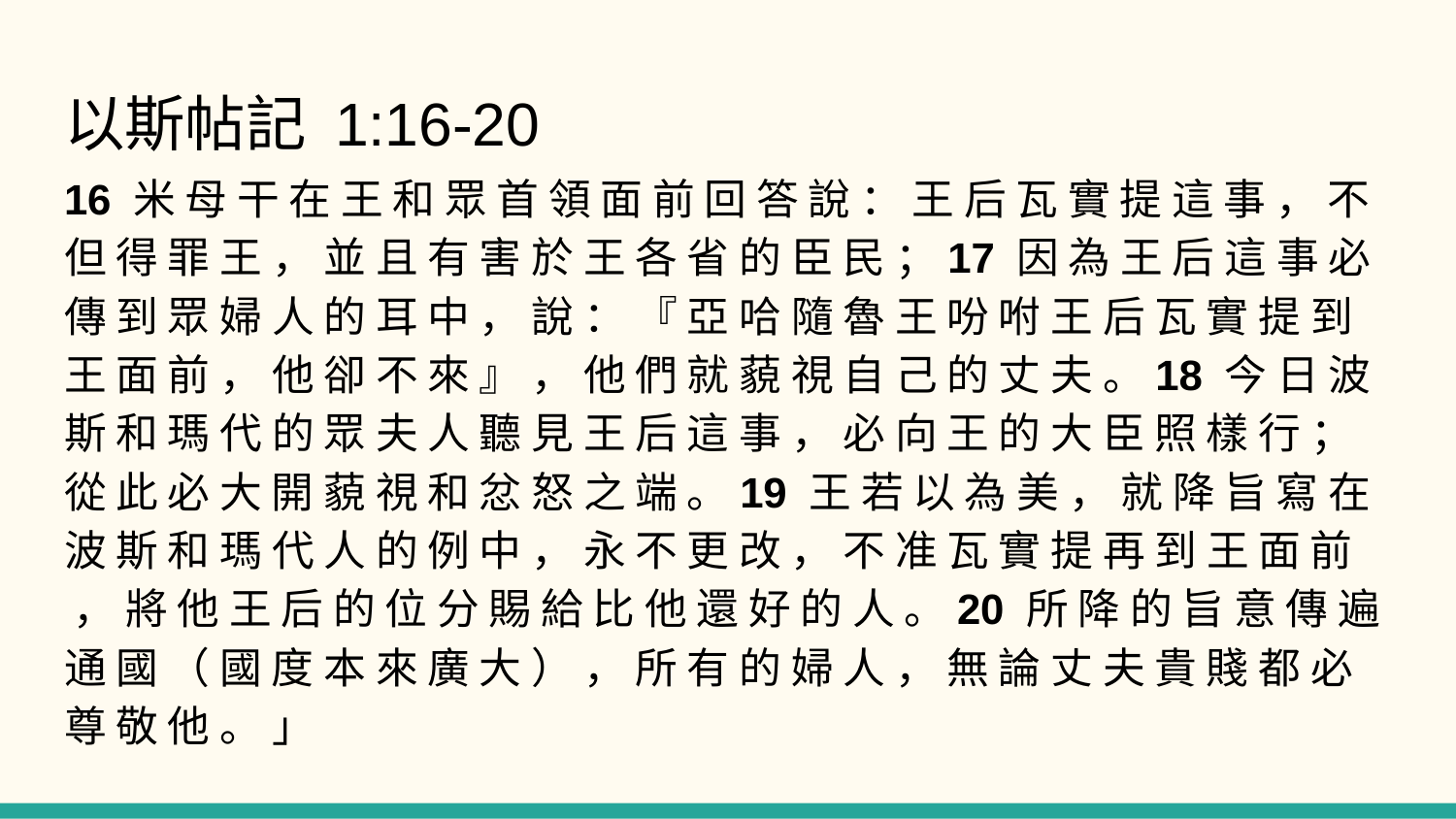

# 以斯帖記 1:16-20
16 米 母 干 在 王 和 眾 首 領 面 前 回 答 說 ： 王 后 瓦 實 提 這 事 ， 不 但 得 罪 王 ， 並 且 有 害 於 王 各 省 的 臣 民 ；17 因 為 王 后 這 事 必 傳 到 眾 婦 人 的 耳 中 ， 說 ： 『 亞 哈 隨 魯 王 吩 咐 王 后 瓦 實 提 到 王 面 前 ， 他 卻 不 來 』 ， 他 們 就 藐 視 自 己 的 丈 夫 。18 今 日 波 斯 和 瑪 代 的 眾 夫 人 聽 見 王 后 這 事 ， 必 向 王 的 大 臣 照 樣 行 ； 從 此 必 大 開 藐 視 和 忿 怒 之 端 。19 王 若 以 為 美 ， 就 降 旨 寫 在 波 斯 和 瑪 代 人 的 例 中 ， 永 不 更 改 ， 不 准 瓦 實 提 再 到 王 面 前 ， 將 他 王 后 的 位 分 賜 給 比 他 還 好 的 人 。20 所 降 的 旨 意 傳 遍 通 國 （ 國 度 本 來 廣 大 ） ， 所 有 的 婦 人 ， 無 論 丈 夫 貴 賤 都 必 尊 敬 他 。 」